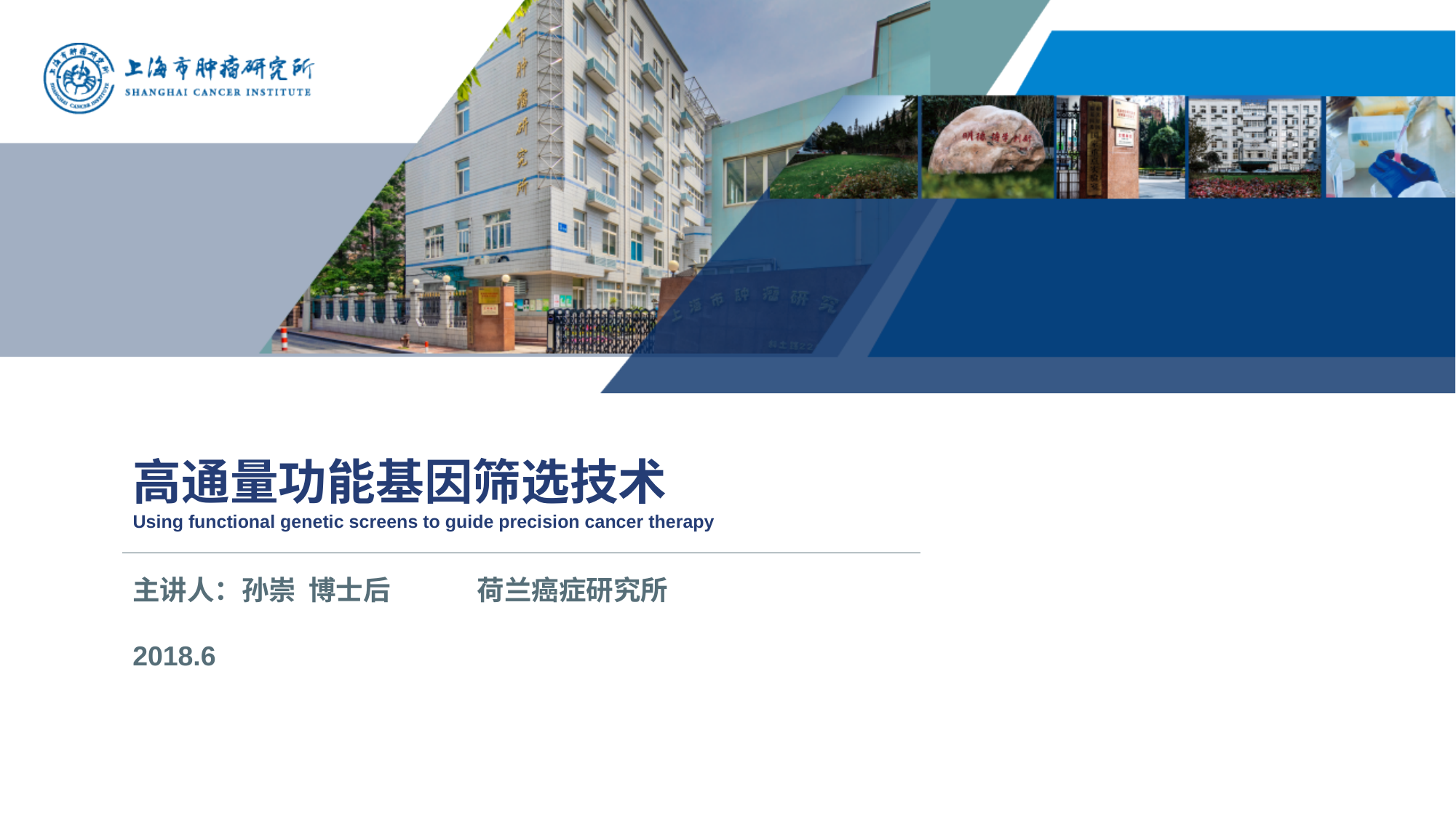

高通量功能基因筛选技术
Using functional genetic screens to guide precision cancer therapy

主讲人：孙崇  博士后              荷兰癌症研究所

2018.6